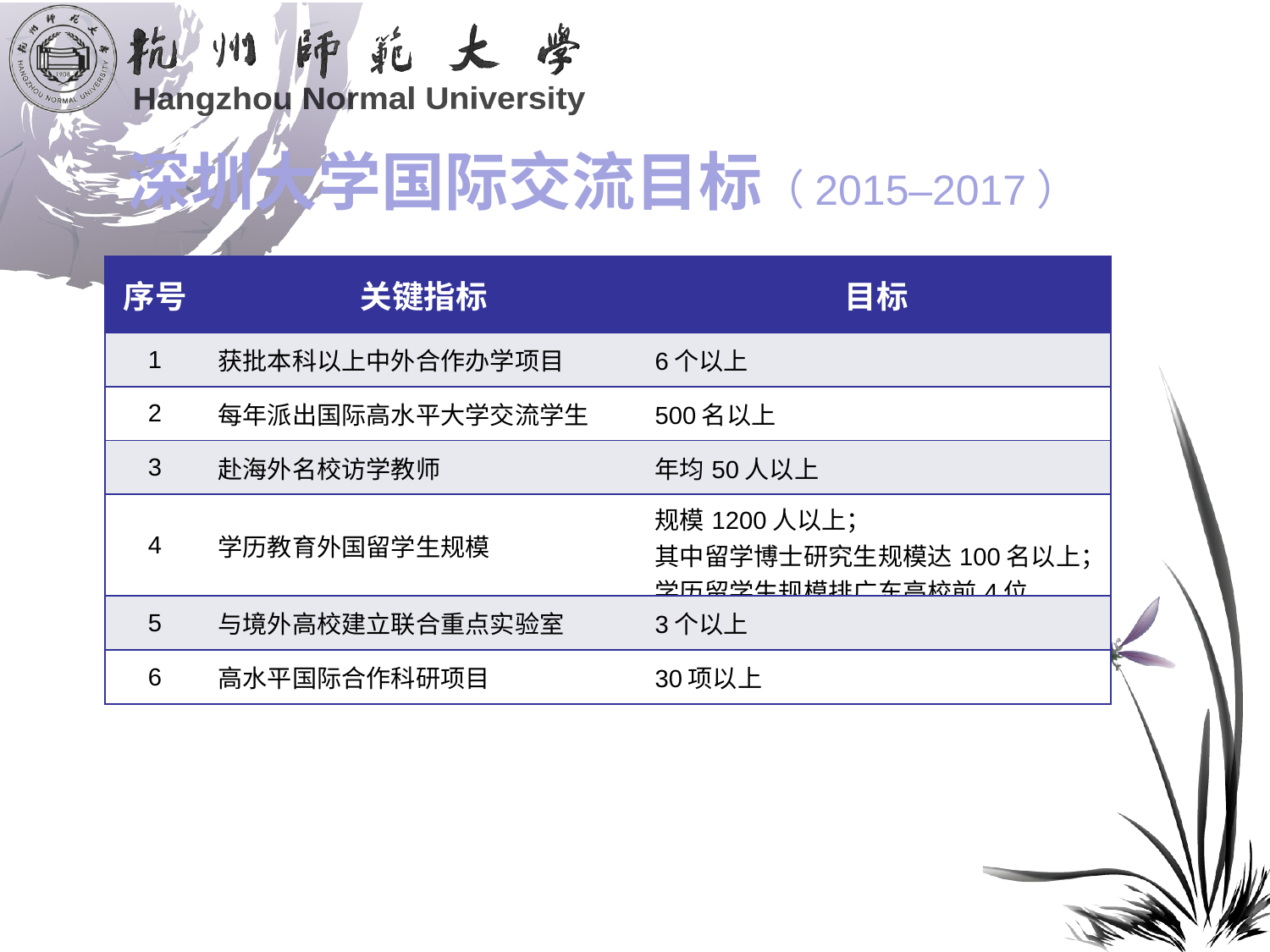

深圳大学国际交流目标（2015–2017）
| 序号 | 关键指标 | 目标 |
| --- | --- | --- |
| 1 | 获批本科以上中外合作办学项目 | 6个以上 |
| 2 | 每年派出国际高水平大学交流学生 | 500名以上 |
| 3 | 赴海外名校访学教师 | 年均50人以上 |
| 4 | 学历教育外国留学生规模 | 规模1200人以上； 其中留学博士研究生规模达100名以上；学历留学生规模排广东高校前4位 |
| 5 | 与境外高校建立联合重点实验室 | 3个以上 |
| 6 | 高水平国际合作科研项目 | 30项以上 |